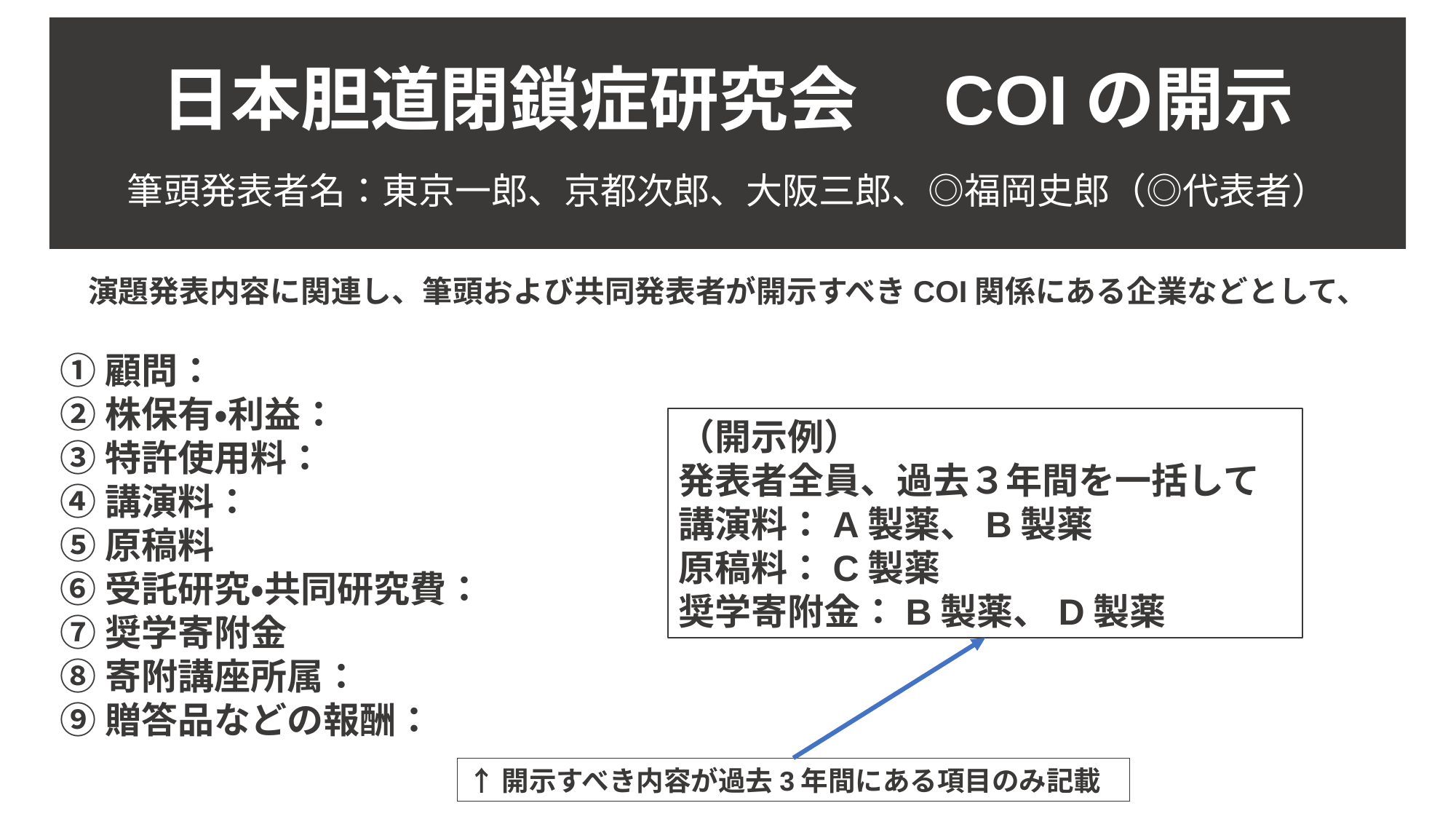

日本胆道閉鎖症研究会　COIの開示
　
筆頭発表者名：東京一郎、京都次郎、大阪三郎、◎福岡史郎（◎代表者）
演題発表内容に関連し、筆頭および共同発表者が開示すべきCOI関係にある企業などとして、
①顧問：
②株保有・利益：
③特許使用料：
④講演料：
⑤原稿料
⑥受託研究・共同研究費：
⑦奨学寄附金
⑧寄附講座所属：
⑨贈答品などの報酬：
（開示例）
発表者全員、過去３年間を一括して
講演料：A製薬、B製薬
原稿料：C製薬
奨学寄附金：B製薬、D製薬
↑開示すべき内容が過去3年間にある項目のみ記載